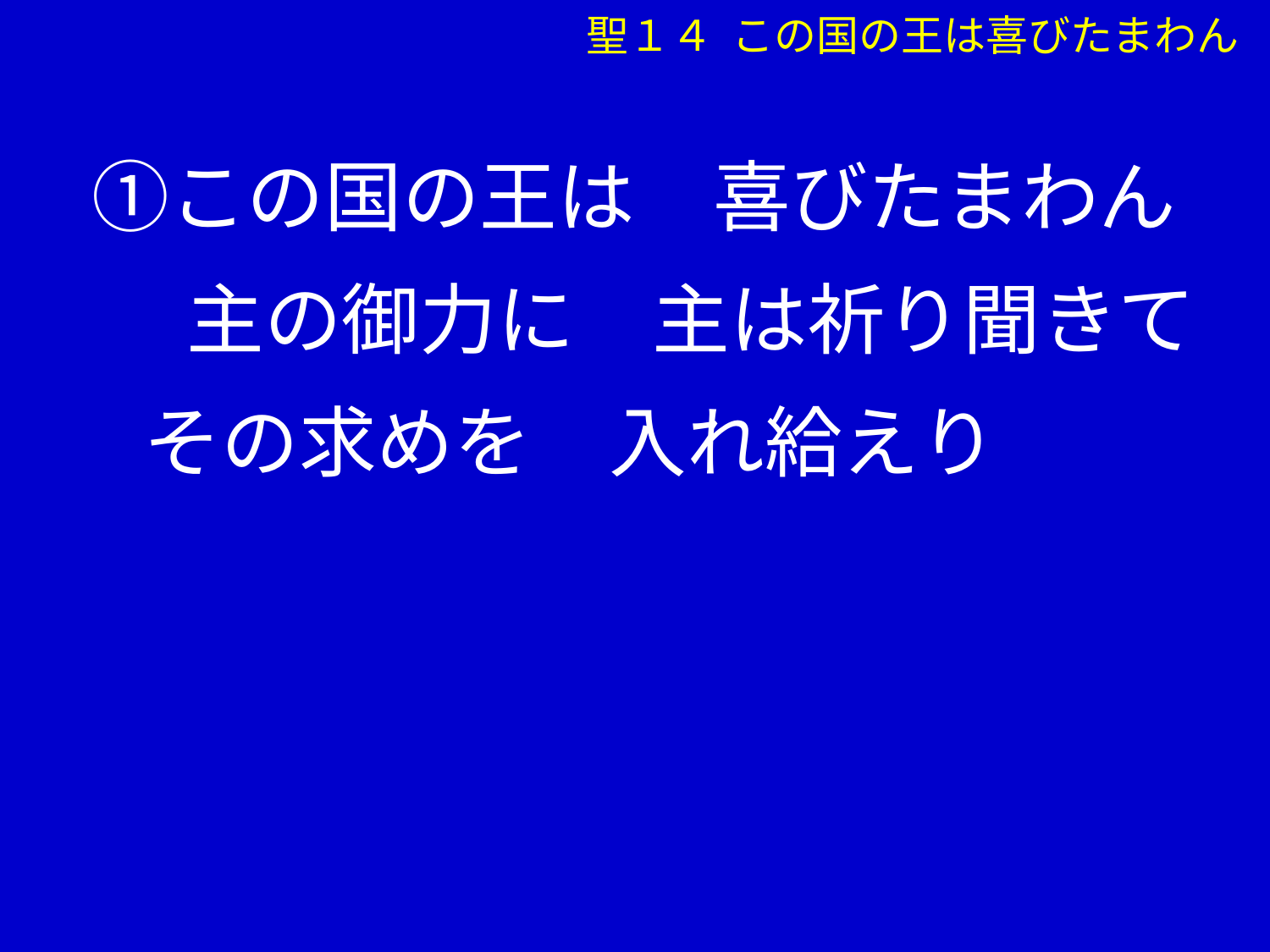

聖１４  この国の王は喜びたまわん
　①この国の王は　喜びたまわん
　　 主の御力に　主は祈り聞きて
　   その求めを　入れ給えり